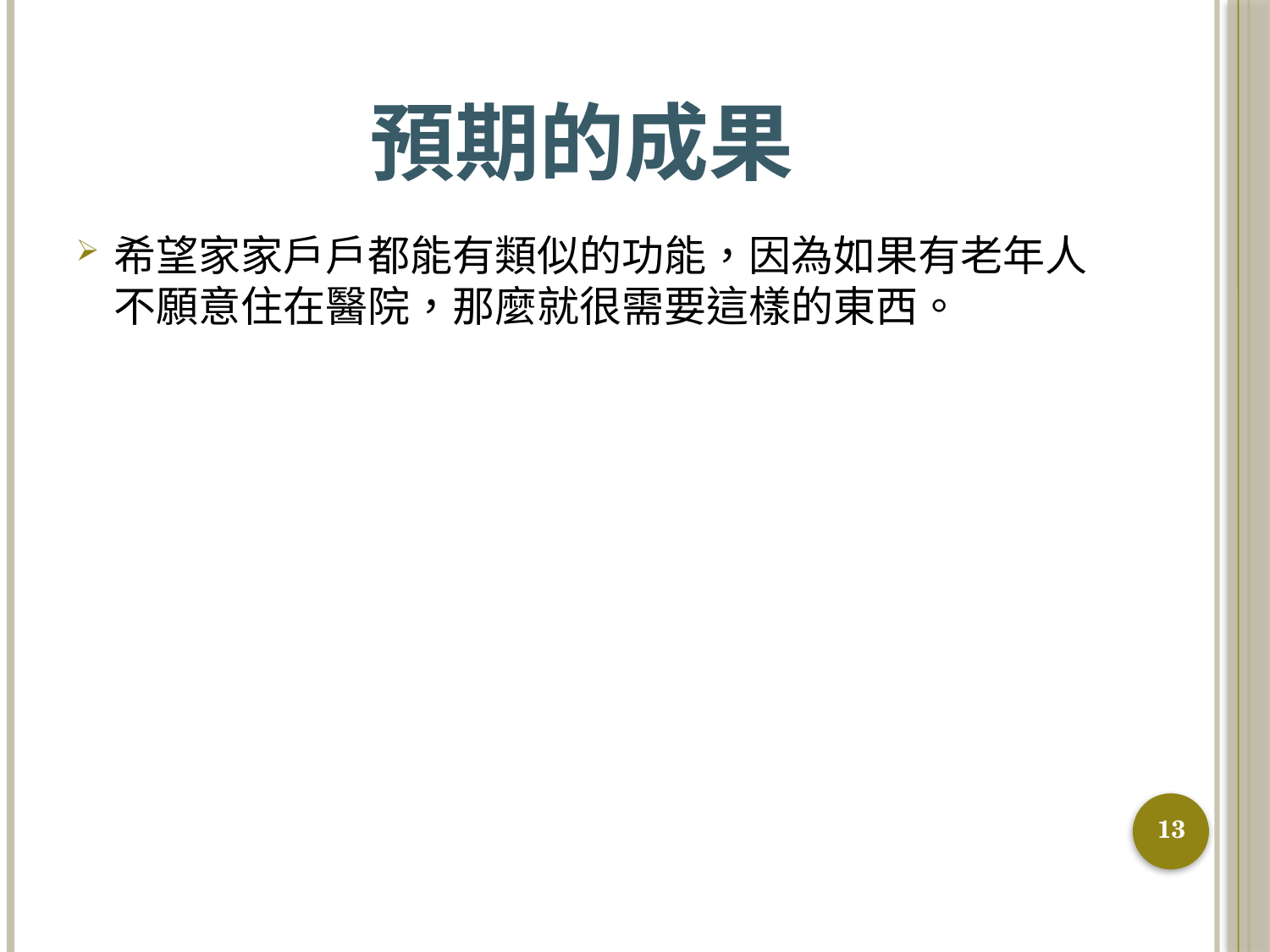

# 預期的成果
希望家家戶戶都能有類似的功能，因為如果有老年人不願意住在醫院，那麼就很需要這樣的東西。
13